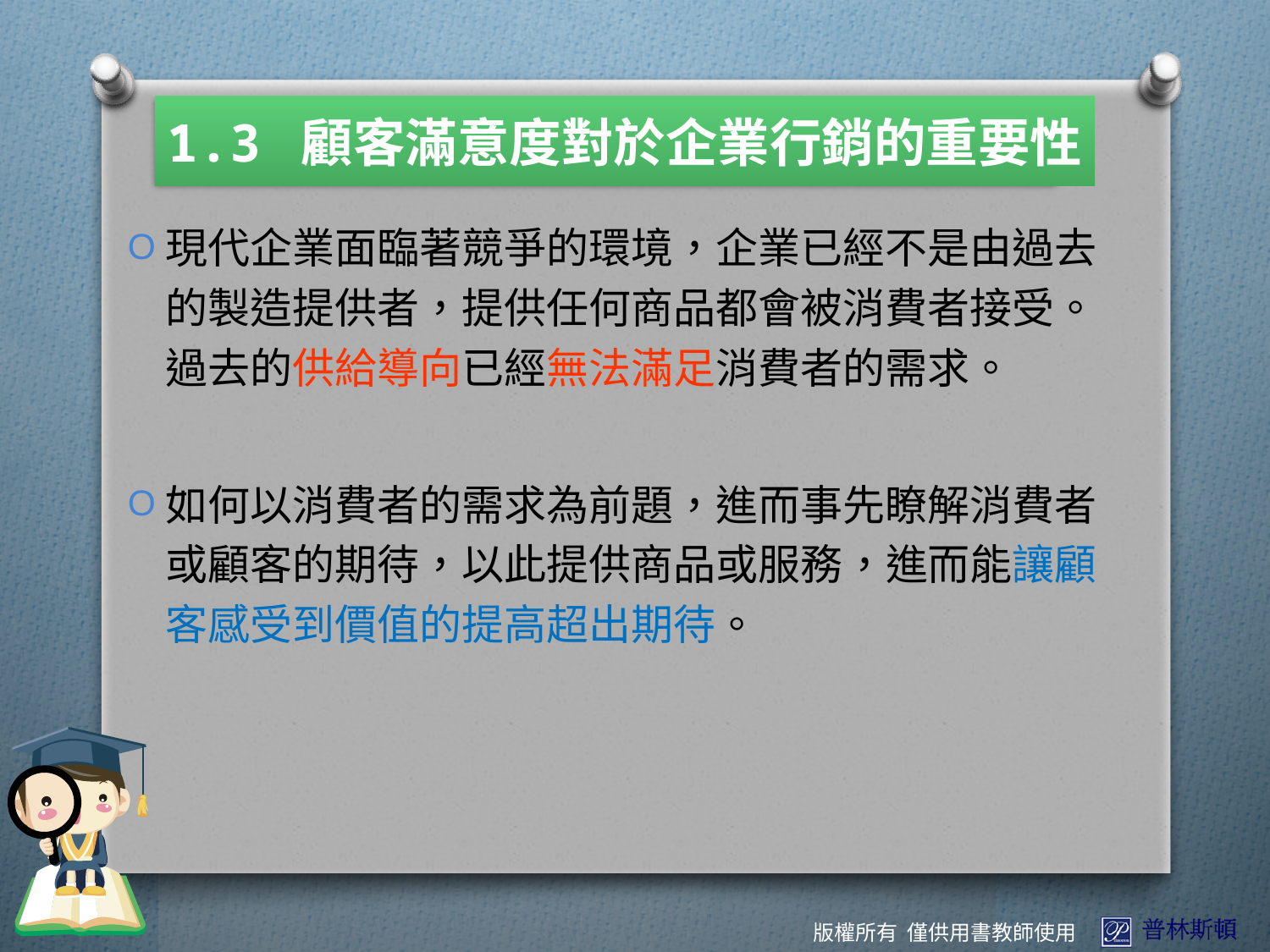

1.3 顧客滿意度對於企業行銷的重要性
現代企業面臨著競爭的環境，企業已經不是由過去的製造提供者，提供任何商品都會被消費者接受。過去的供給導向已經無法滿足消費者的需求。

如何以消費者的需求為前題，進而事先瞭解消費者或顧客的期待，以此提供商品或服務，進而能讓顧客感受到價值的提高超出期待。